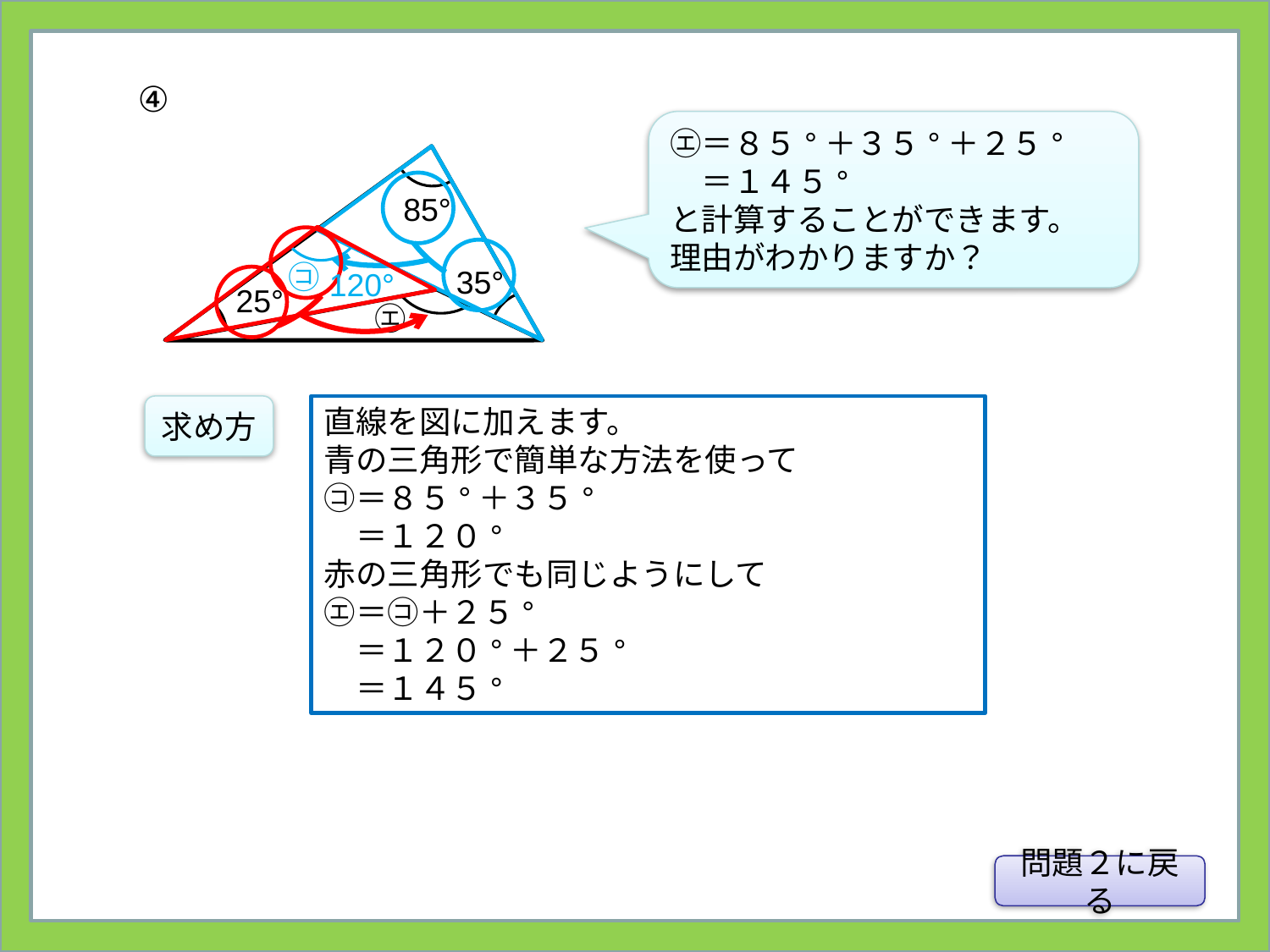

④

㋓＝８５°＋３５°＋２５°
　＝１４５°
と計算することができます。
理由がわかりますか？

85°

㋙
35°
120°

25°

㋓
求め方
直線を図に加えます。
青の三角形で簡単な方法を使って
㋙＝８５°＋３５°
　＝１２０°
赤の三角形でも同じようにして
㋓＝㋙＋２５°
　＝１２０°＋２５°
　＝１４５°
問題２に戻る